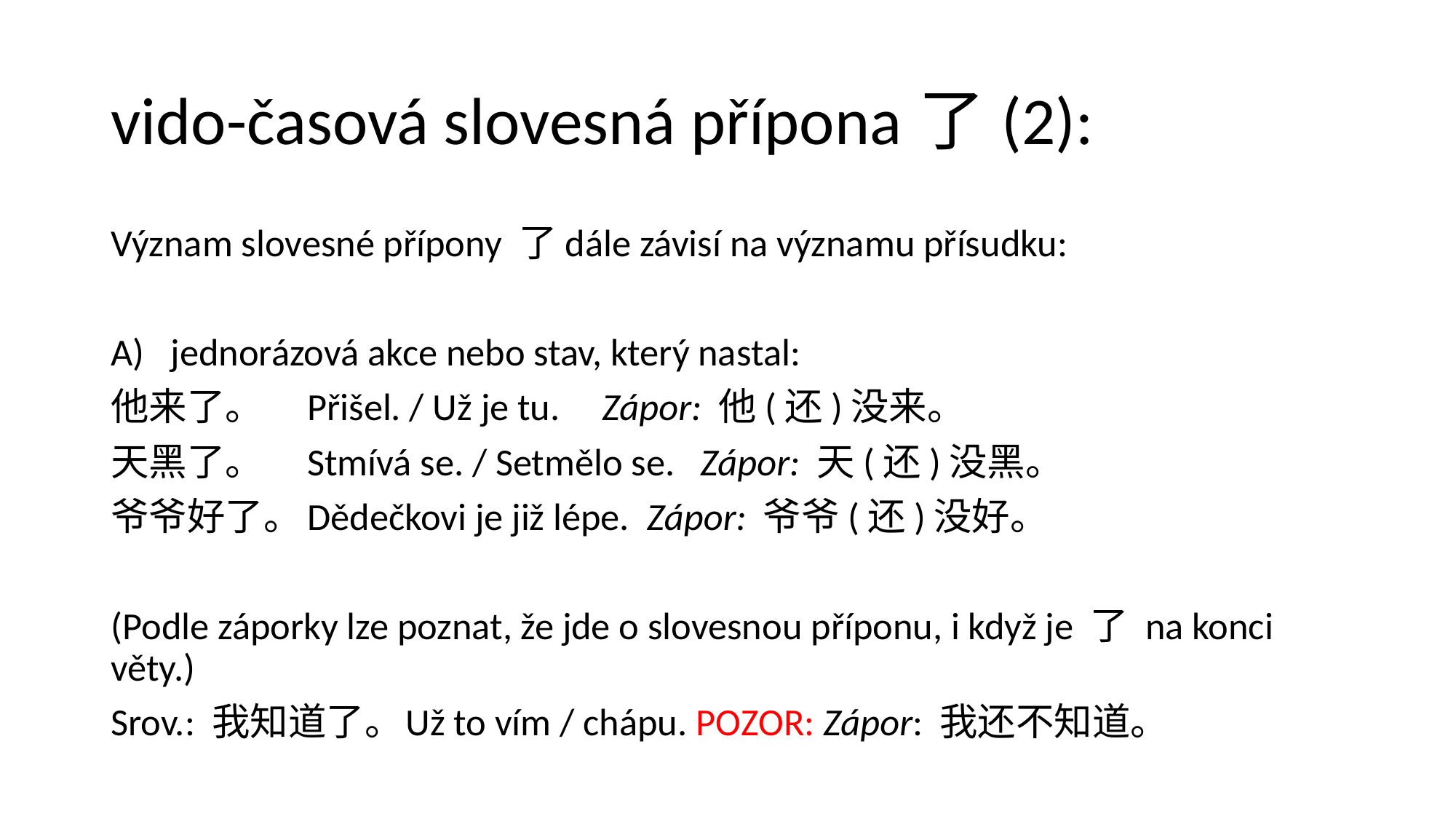

# vido-časová slovesná přípona了(2):
Význam slovesné přípony 了dále závisí na významu přísudku:

jednorázová akce nebo stav, který nastal:
他来了。	Přišel. / Už je tu. 	Zápor: 他(还)没来。
天黑了。	Stmívá se. / Setmělo se.  	Zápor: 天(还)没黑。
爷爷好了。	Dědečkovi je již lépe.  Zápor: 爷爷(还)没好。

(Podle záporky lze poznat, že jde o slovesnou příponu, i když je 了 na konci věty.)
Srov.: 我知道了。	Už to vím / chápu. POZOR: Zápor: 我还不知道。